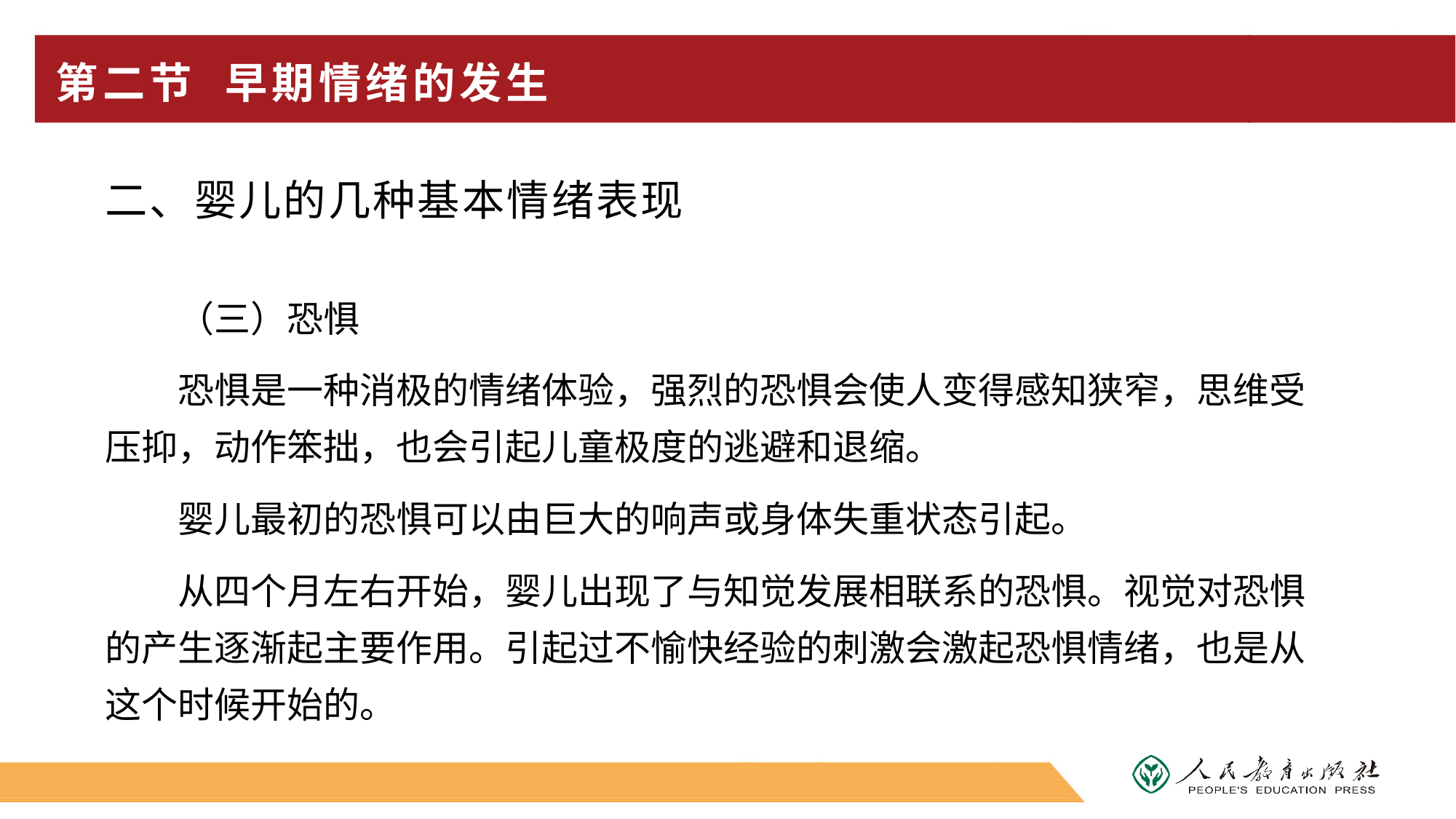

# 第二节  早期情绪的发生
二、婴儿的几种基本情绪表现
（三）恐惧
恐惧是一种消极的情绪体验，强烈的恐惧会使人变得感知狭窄，思维受压抑，动作笨拙，也会引起儿童极度的逃避和退缩。
婴儿最初的恐惧可以由巨大的响声或身体失重状态引起。
从四个月左右开始，婴儿出现了与知觉发展相联系的恐惧。视觉对恐惧的产生逐渐起主要作用。引起过不愉快经验的刺激会激起恐惧情绪，也是从这个时候开始的。